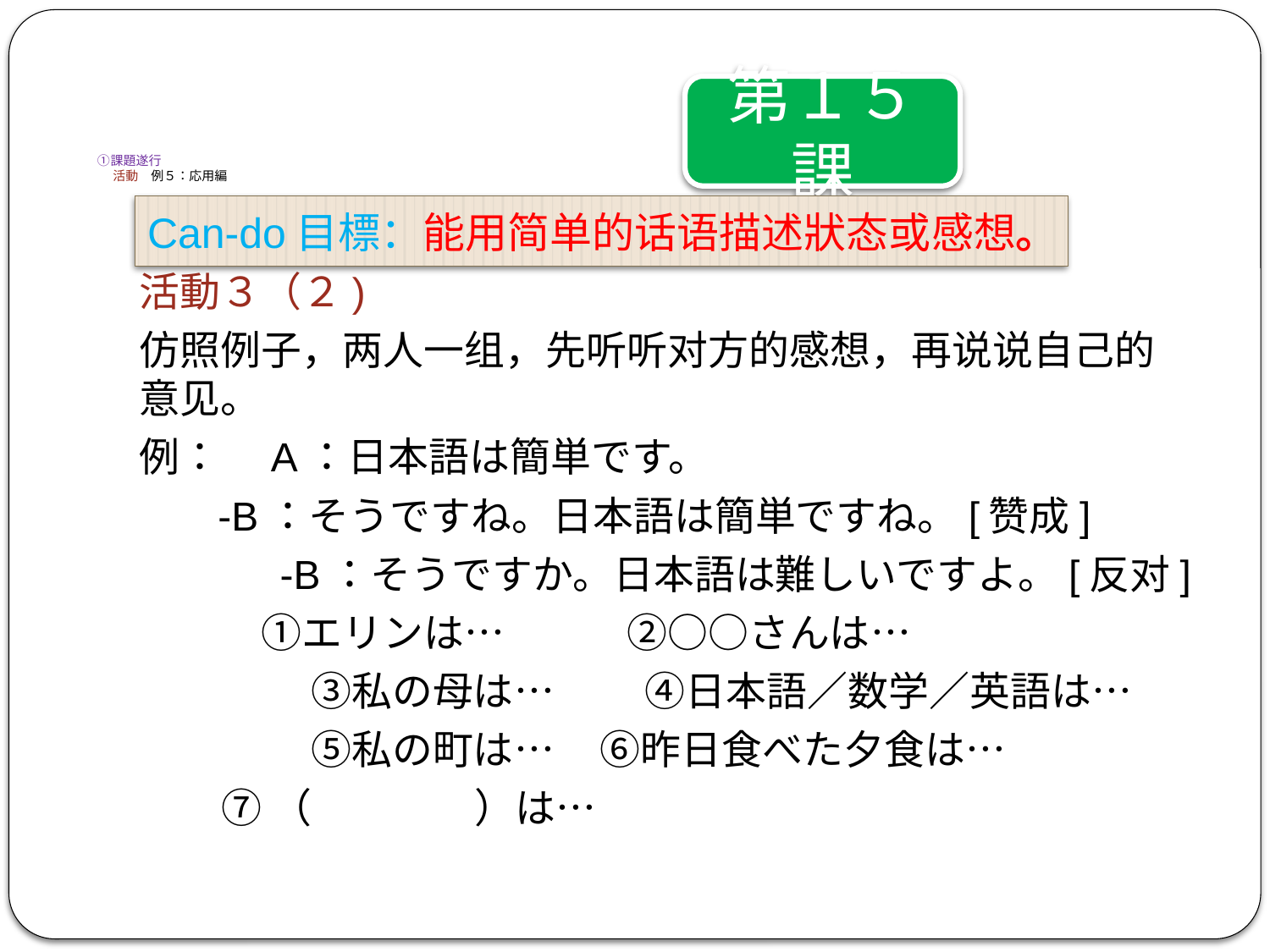

# ①課題遂行 　 活動　例５：応用編
第１５課
Can-do目標：能用简单的话语描述狀态或感想。

活動３（２)
仿照例子，两人一组，先听听对方的感想，再说说自己的意见。
例：　A：日本語は簡単です。
       -B：そうですね。日本語は簡単ですね。[赞成]
　　　 -B：そうですか。日本語は難しいですよ。[反对]
　　　①エリンは…　　　②○○さんは…
　　　　 ③私の母は…　　 ④日本語／数学／英語は…
　　　　 ⑤私の町は…     ⑥昨日食べた夕食は…
         ⑦（　　　　）は…